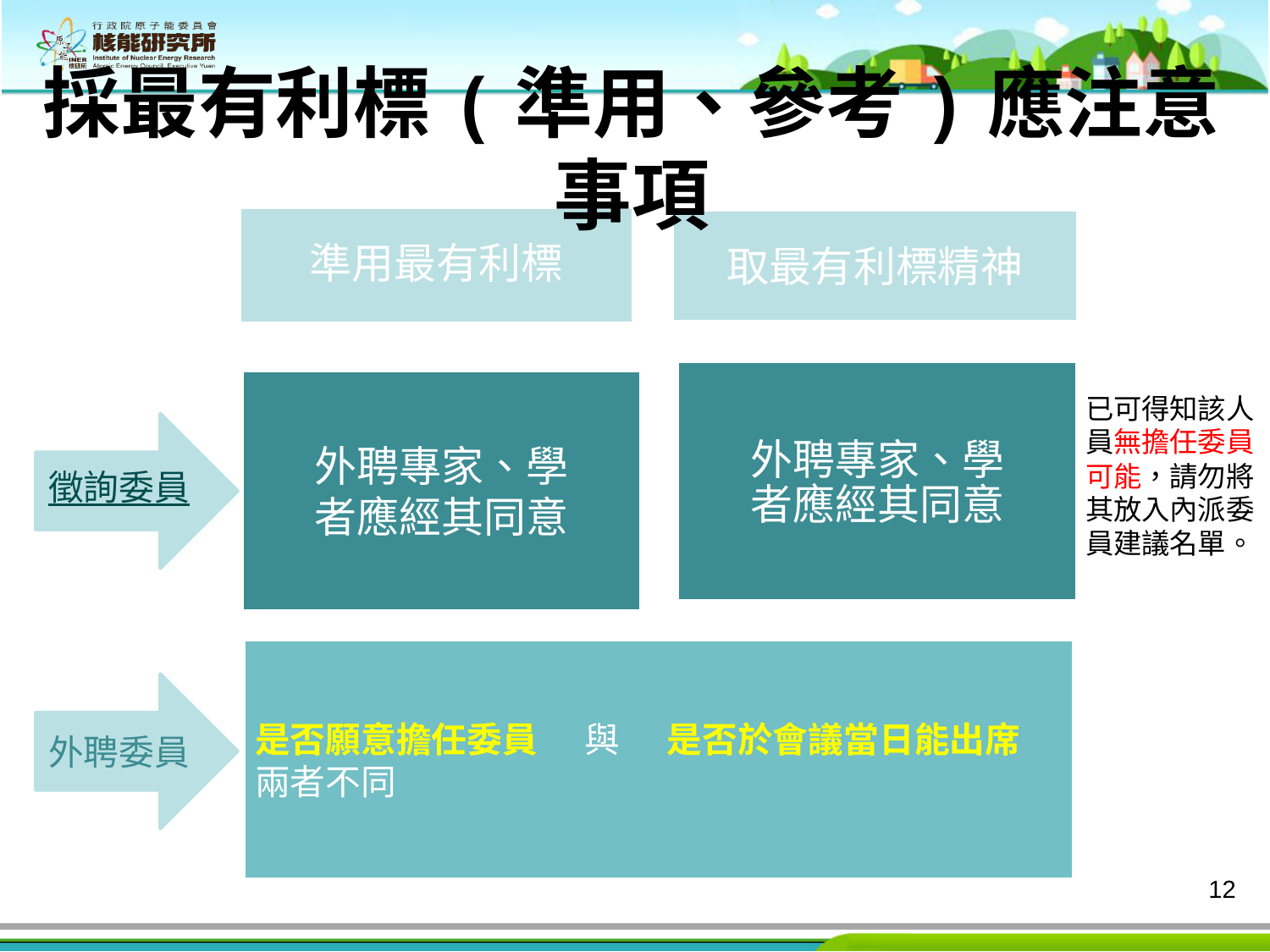

採最有利標(準用、參考)應注意事項
準用最有利標
取最有利標精神
外聘專家、學
者應經其同意
外聘專家、學
者應經其同意
是否願意擔任委員      與      是否於會議當日能出席
兩者不同
已可得知該人員無擔任委員可能，請勿將其放入內派委員建議名單。
徵詢委員
外聘委員
12